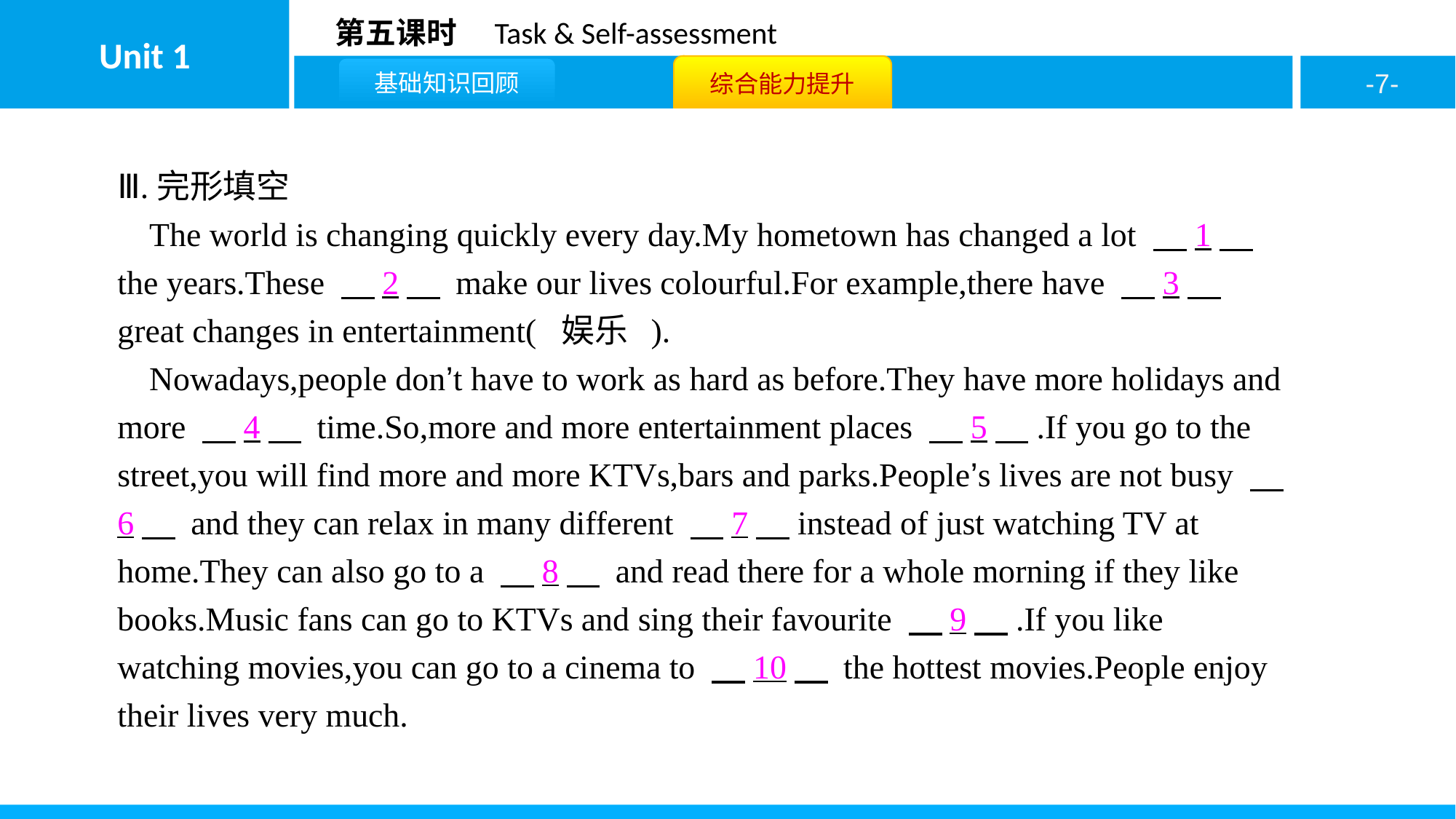

Ⅲ.完形填空
The world is changing quickly every day.My hometown has changed a lot 　1　 the years.These 　2　 make our lives colourful.For example,there have 　3　 great changes in entertainment(  娱乐  ).
Nowadays,people don’t have to work as hard as before.They have more holidays and more 　4　 time.So,more and more entertainment places 　5　.If you go to the street,you will find more and more KTVs,bars and parks.People’s lives are not busy 　6　 and they can relax in many different 　7　instead of just watching TV at home.They can also go to a 　8　 and read there for a whole morning if they like books.Music fans can go to KTVs and sing their favourite 　9　.If you like watching movies,you can go to a cinema to 　10　 the hottest movies.People enjoy their lives very much.